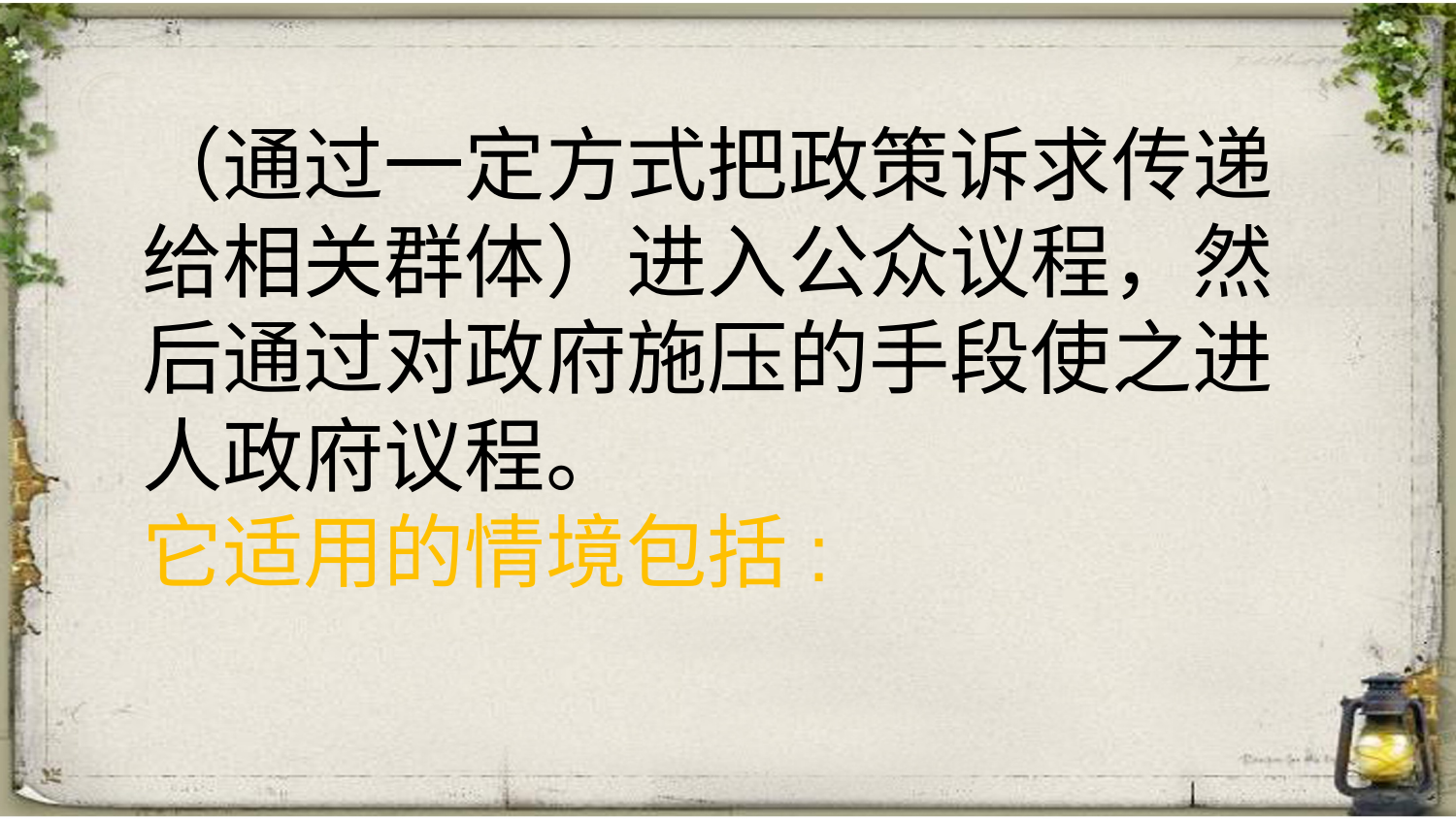

（通过一定方式把政策诉求传递给相关群体）进入公众议程，然后通过对政府施压的手段使之进人政府议程。
它适用的情境包括: